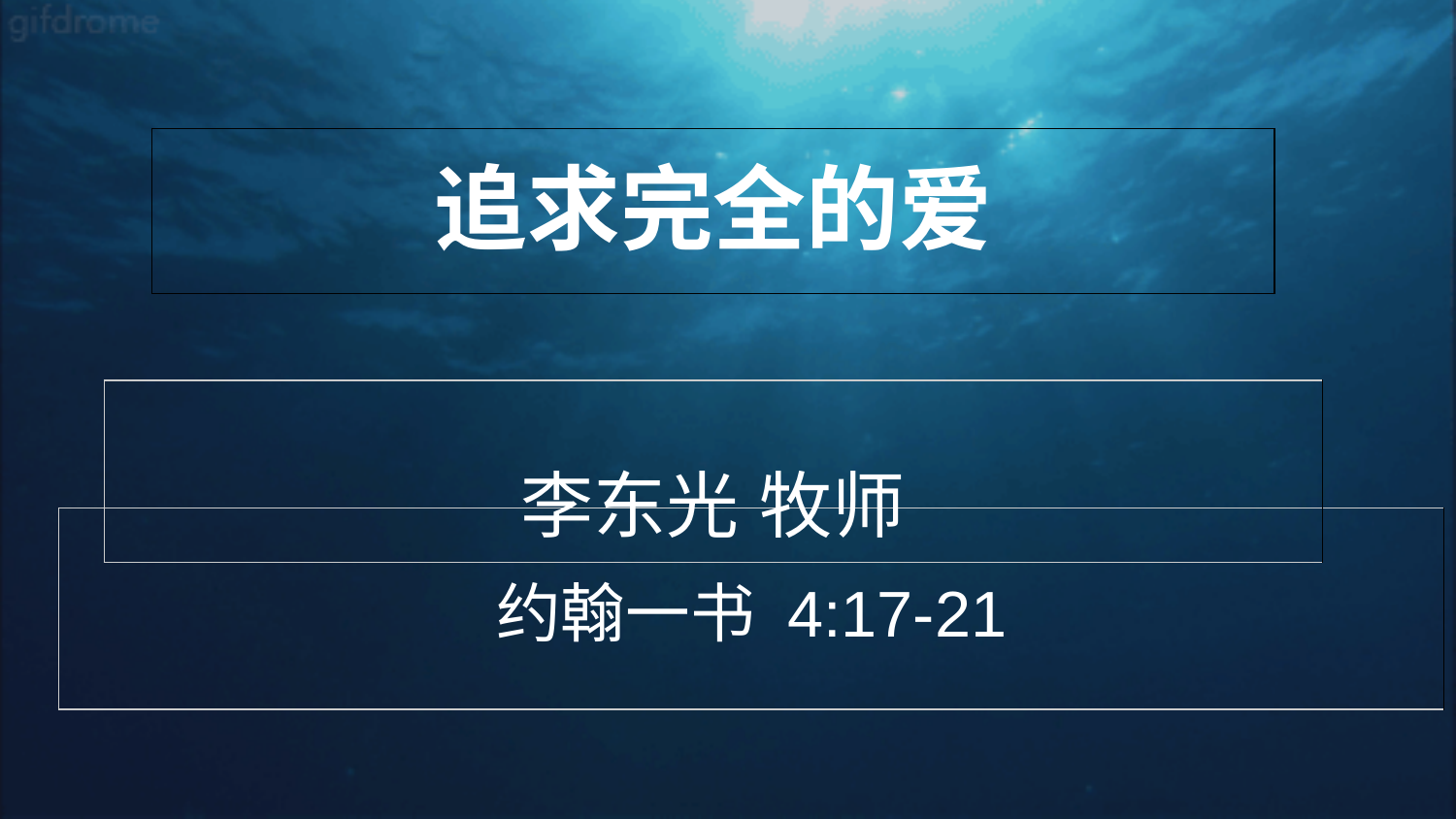

| 追求完全的爱 |
| --- |
| 李东光 牧师 |
| --- |
| 约翰一书 4:17-21 |
| --- |